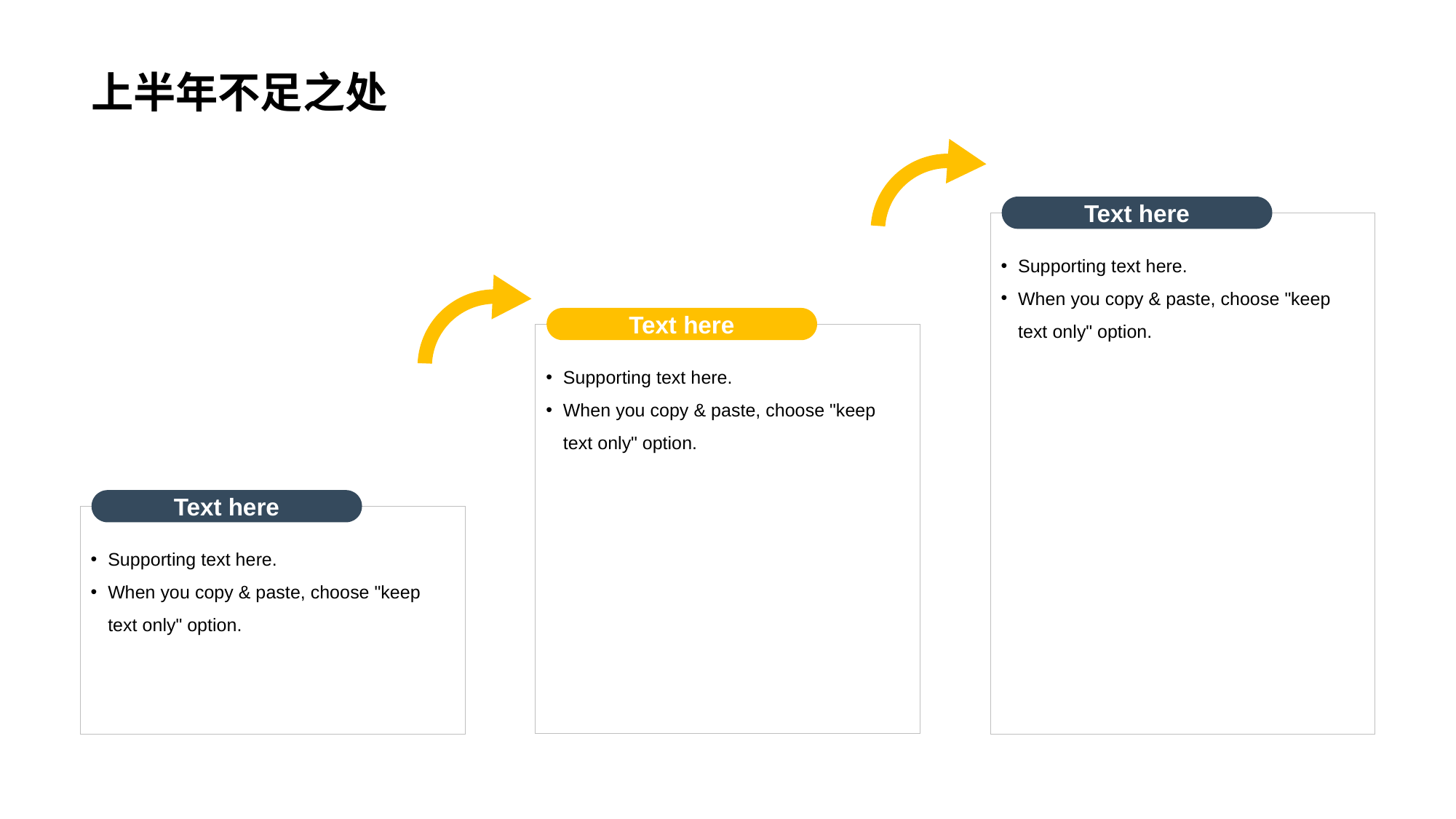

# 上半年不足之处

Text here

Supporting text here.
When you copy & paste, choose "keep text only" option.

Text here

Supporting text here.
When you copy & paste, choose "keep text only" option.

Text here

Supporting text here.
When you copy & paste, choose "keep text only" option.